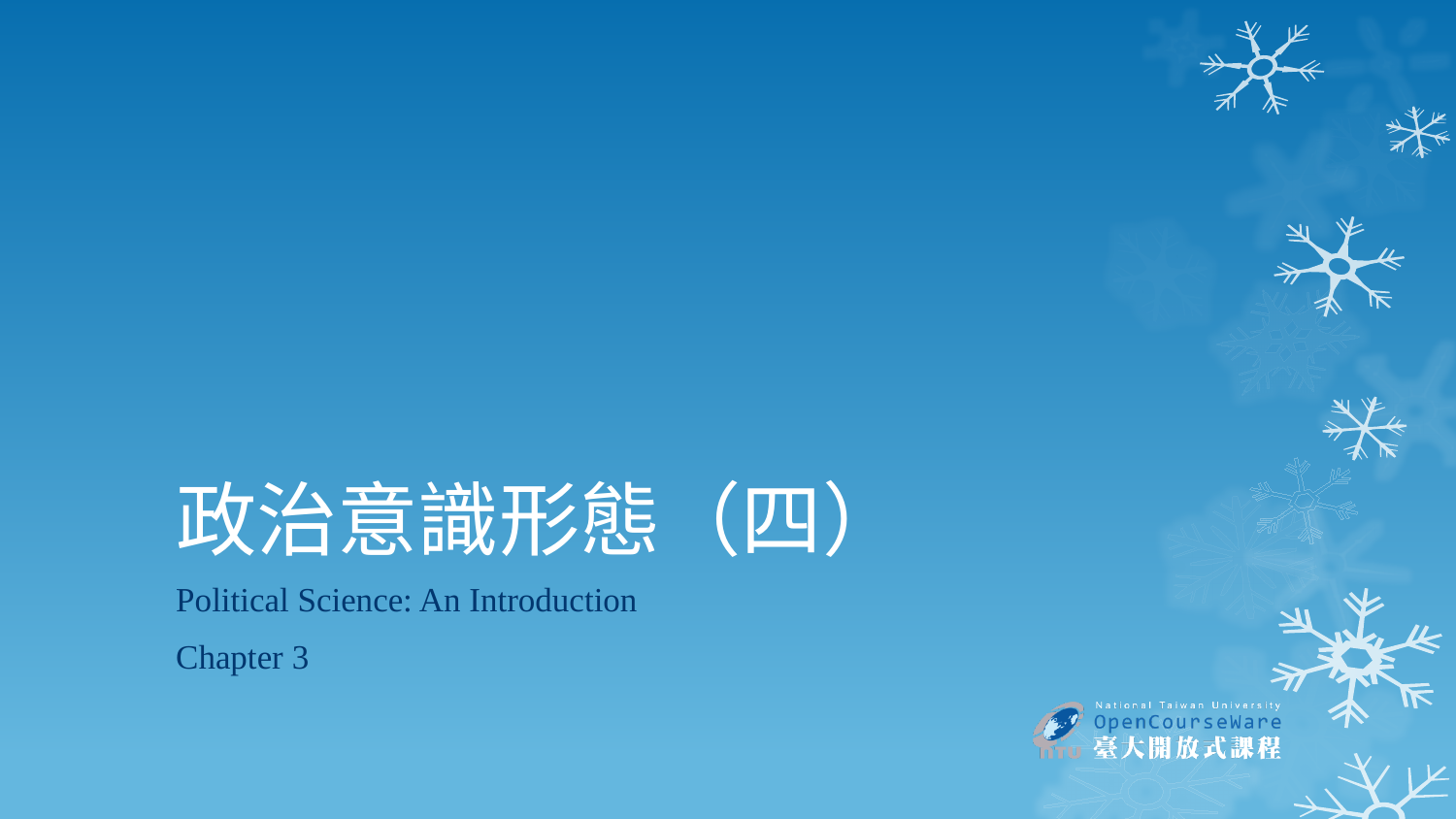

政治意識形態（四）
Political Science: An Introduction
Chapter 3